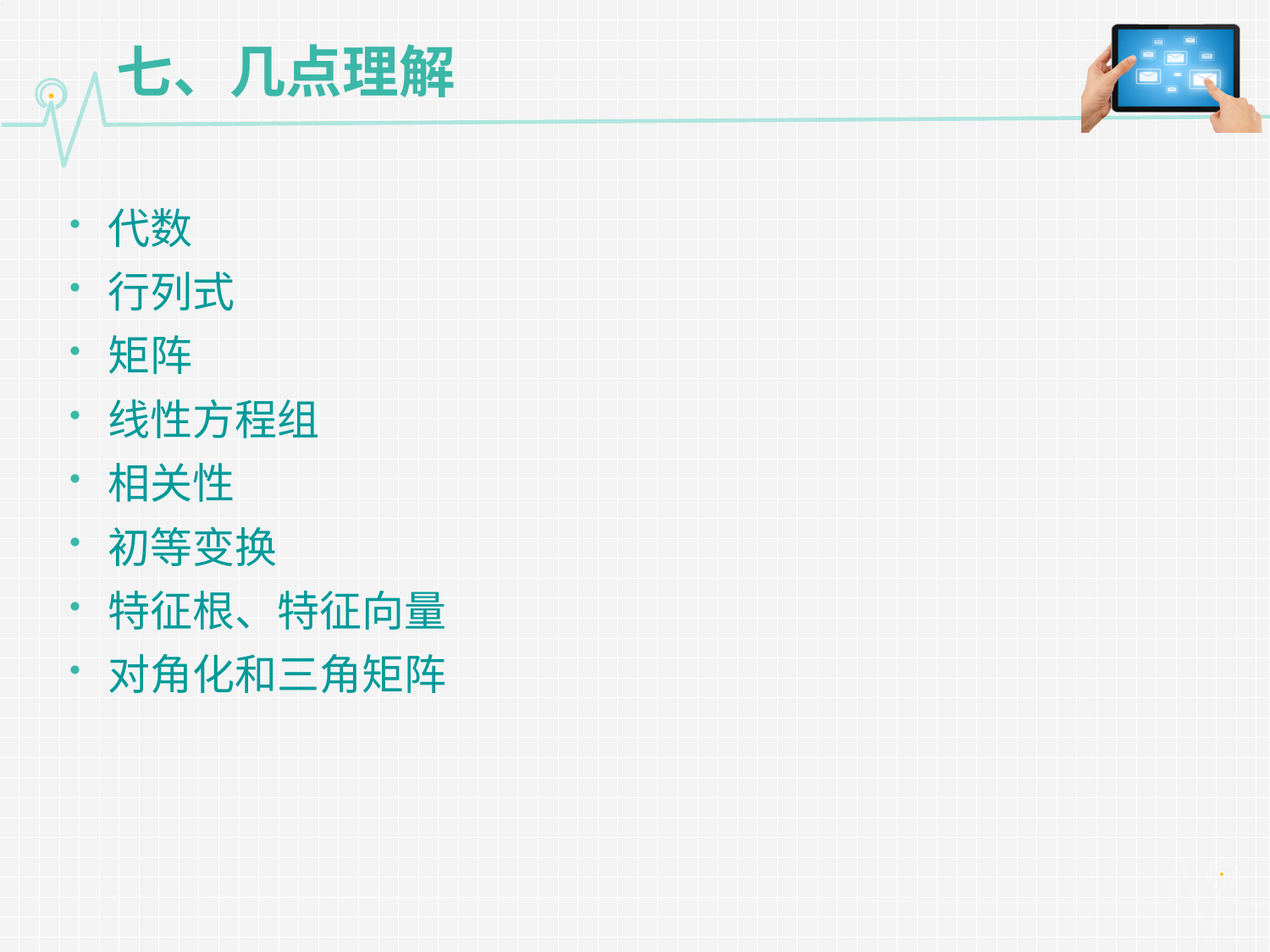

# 七、几点理解
代数
行列式
矩阵
线性方程组
相关性
初等变换
特征根、特征向量
对角化和三角矩阵